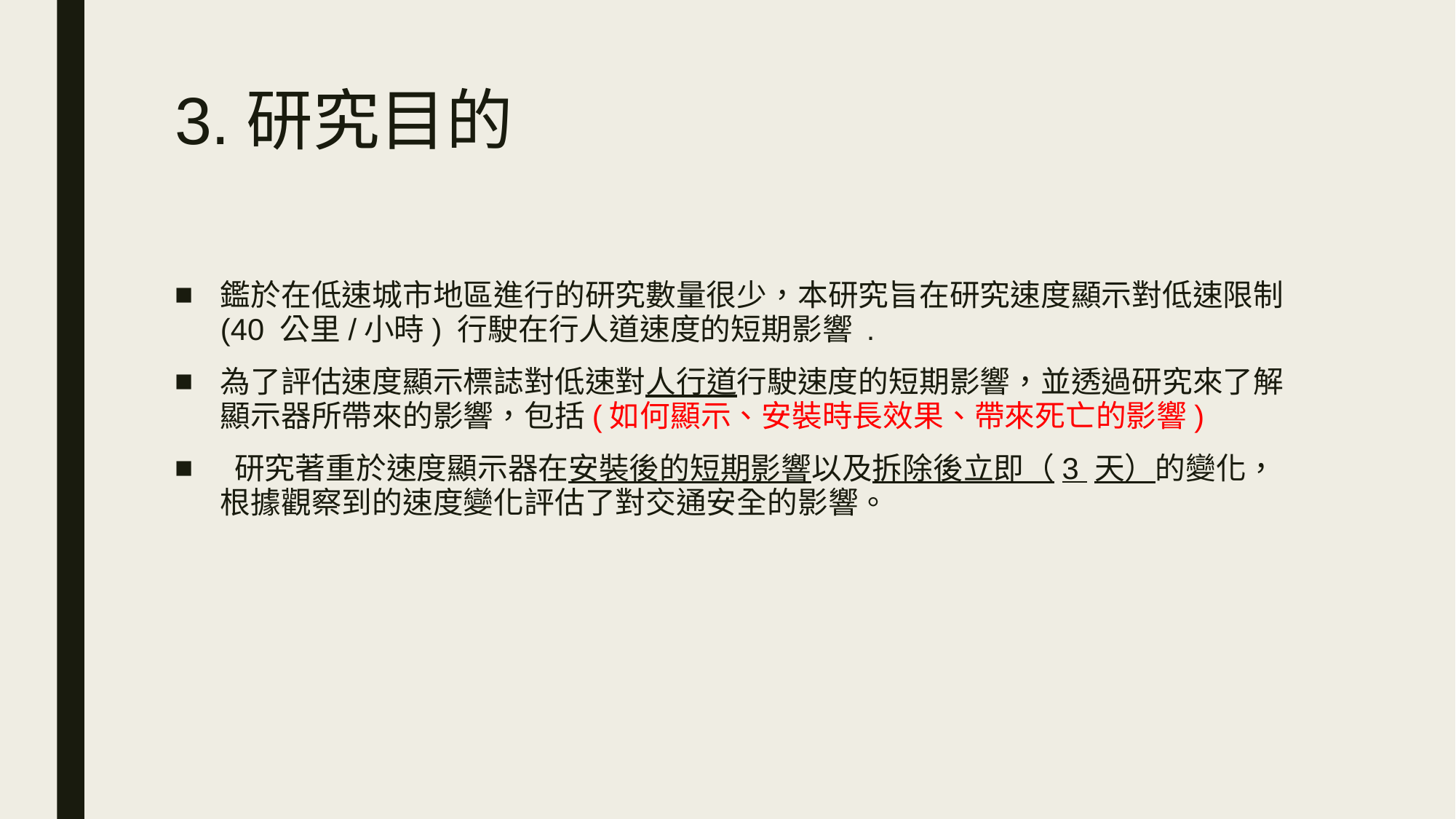

# 3.研究目的
鑑於在低速城市地區進行的研究數量很少，本研究旨在研究速度顯示對低速限制 (40 公里/小時) 行駛在行人道速度的短期影響 .
為了評估速度顯示標誌對低速對人行道行駛速度的短期影響，並透過研究來了解顯示器所帶來的影響，包括(如何顯示、安裝時長效果、帶來死亡的影響)
 研究著重於速度顯示器在安裝後的短期影響以及拆除後立即（3 天）的變化，根據觀察到的速度變化評估了對交通安全的影響。